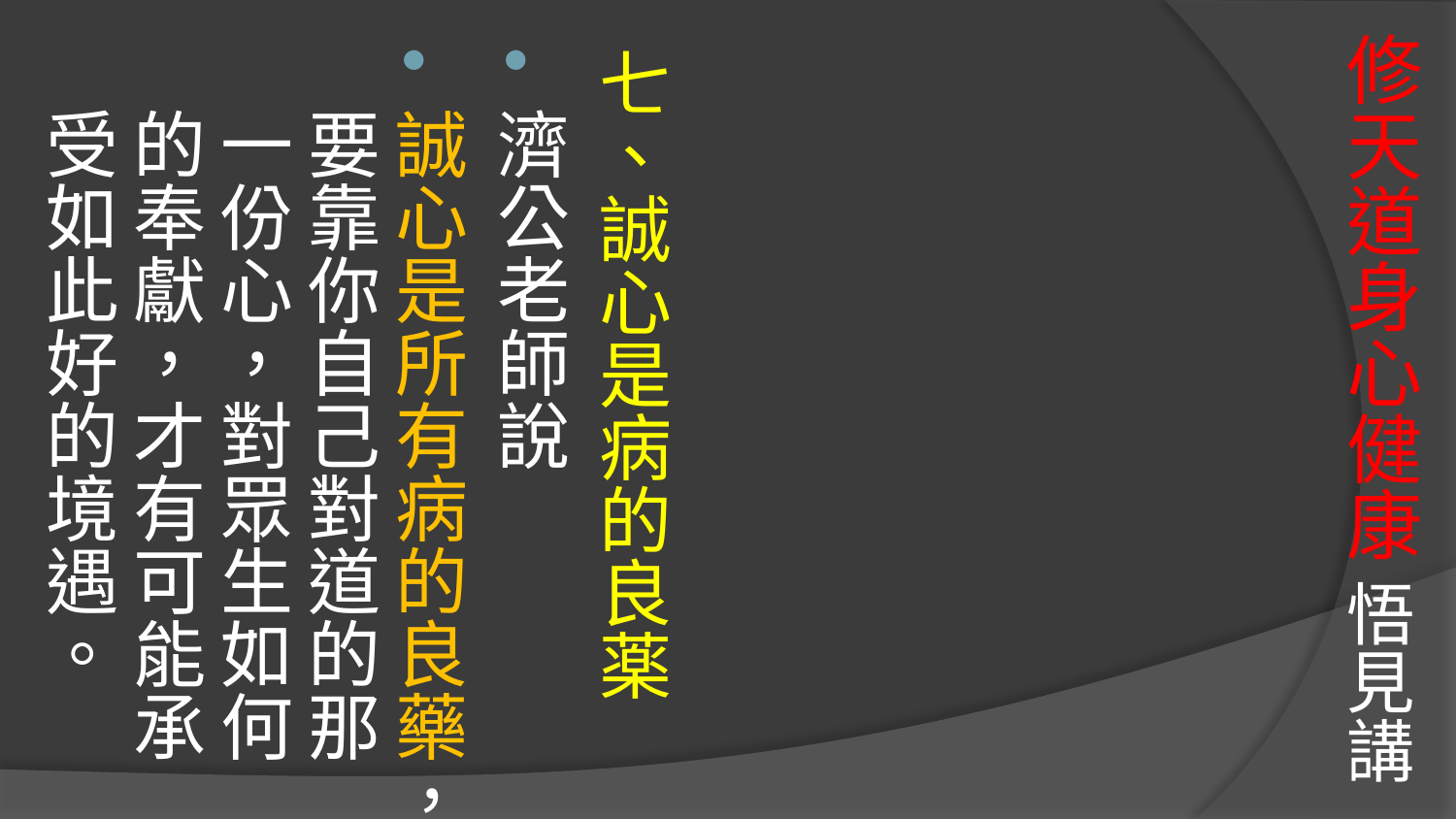

# 修天道身心健康 悟見講
七、誠心是病的良薬
濟公老師說
誠心是所有病的良藥，要靠你自己對道的那一份心，對眾生如何的奉獻，才有可能承受如此好的境遇。